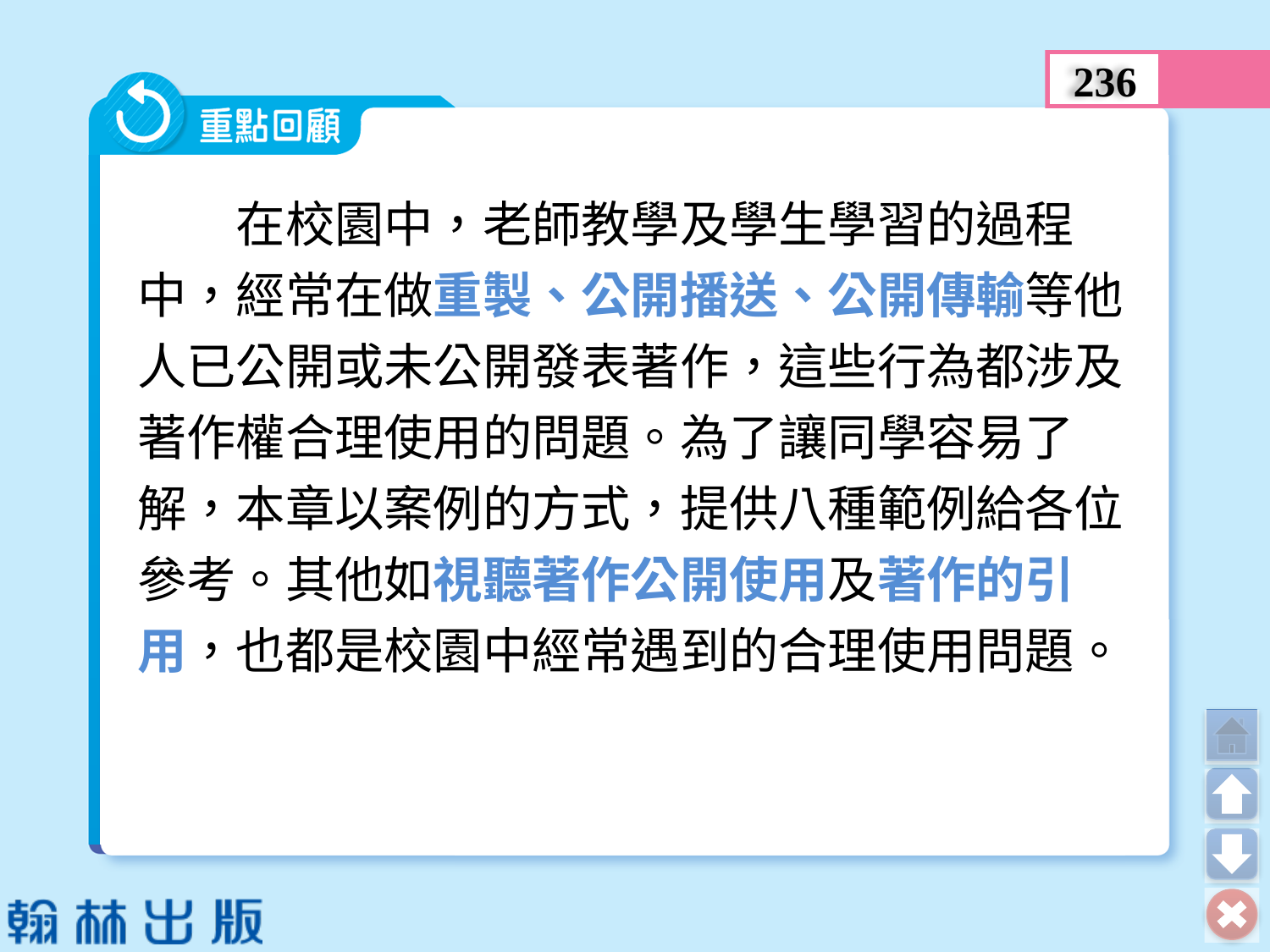

236
　　在校園中，老師教學及學生學習的過程中，經常在做重製、公開播送、公開傳輸等他人已公開或未公開發表著作，這些行為都涉及著作權合理使用的問題。為了讓同學容易了解，本章以案例的方式，提供八種範例給各位參考。其他如視聽著作公開使用及著作的引用，也都是校園中經常遇到的合理使用問題。